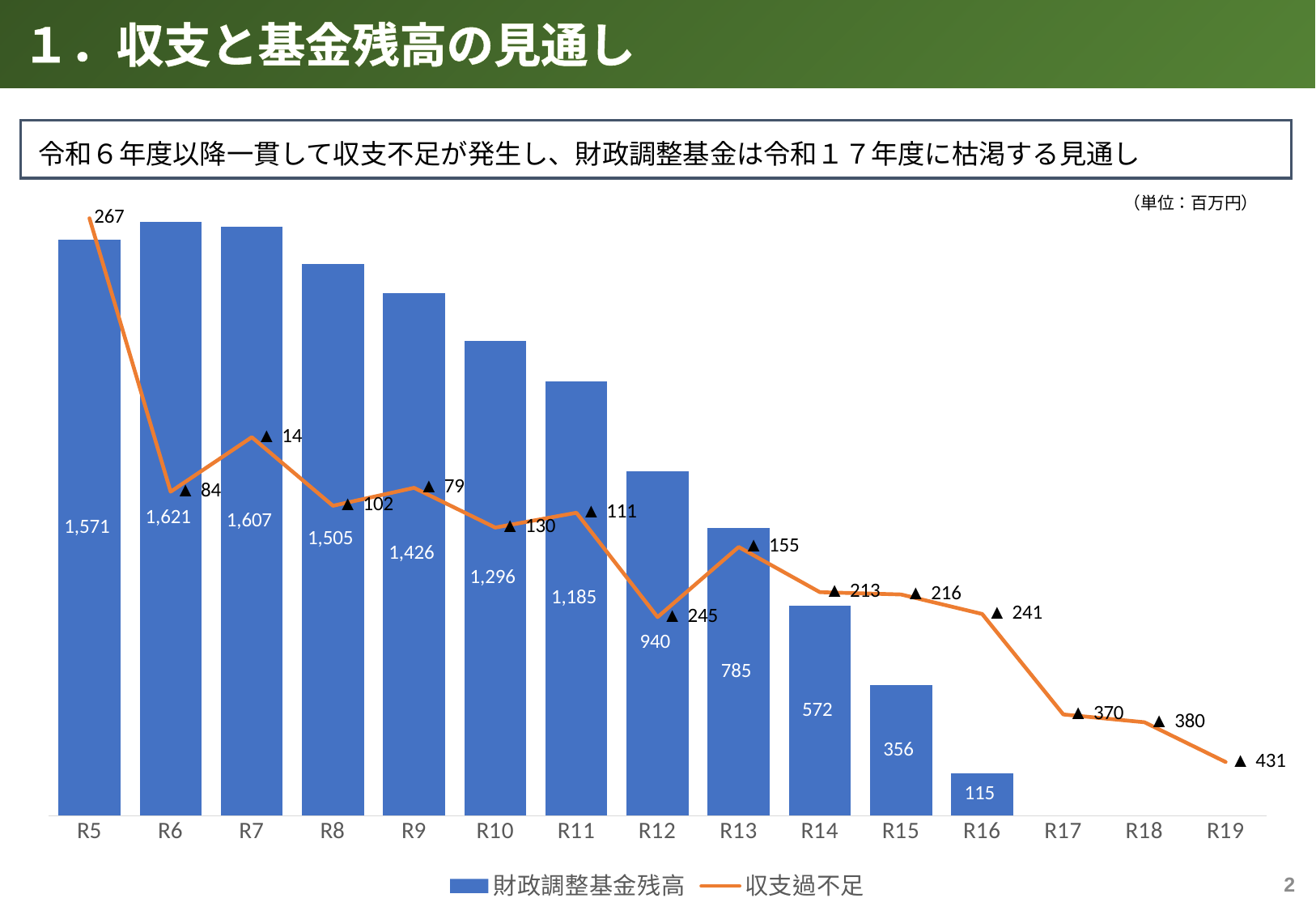

１．収支と基金残高の見通し

令和６年度以降一貫して収支不足が発生し、財政調整基金は令和１７年度に枯渇する見通し

### Chart

| Category |  |  |  |
|---|---|---|---|
| R5 | 1571.0 | None | 267.0 |
| R6 | 1621.0 | None | -84.0 |
| R7 | 1607.0 | None | -14.0 |
| R8 | 1505.0 | None | -102.0 |
| R9 | 1426.0 | None | -79.0 |
| R10 | 1296.0 | None | -130.0 |
| R11 | 1185.0 | None | -111.0 |
| R12 | 940.0 | None | -245.0 |
| R13 | 785.0 | None | -155.0 |
| R14 | 572.0 | None | -213.0 |
| R15 | 356.0 | None | -216.0 |
| R16 | 115.0 | None | -241.0 |
| R17 | -255.0 | None | -370.0 |
| R18 | -635.0 | None | -380.0 |
| R19 | -1066.0 | None | -431.0 |
（単位：百万円）
2